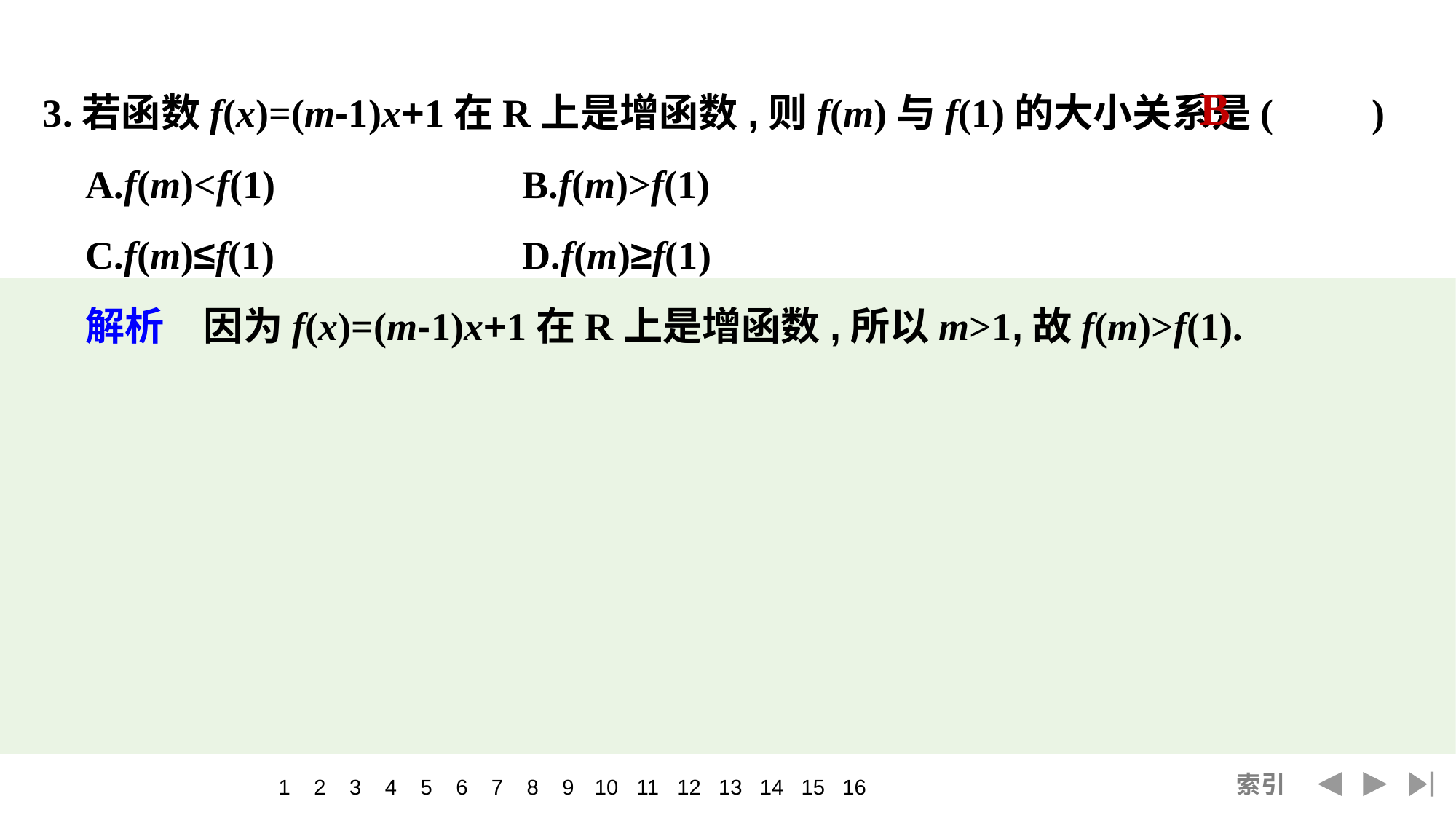

3.若函数f(x)=(m-1)x+1在R上是增函数,则f(m)与f(1)的大小关系是(　　)
	A.f(m)<f(1)			B.f(m)>f(1)
	C.f(m)≤f(1)			D.f(m)≥f(1)
	解析　因为f(x)=(m-1)x+1在R上是增函数,所以m>1,故f(m)>f(1).
B